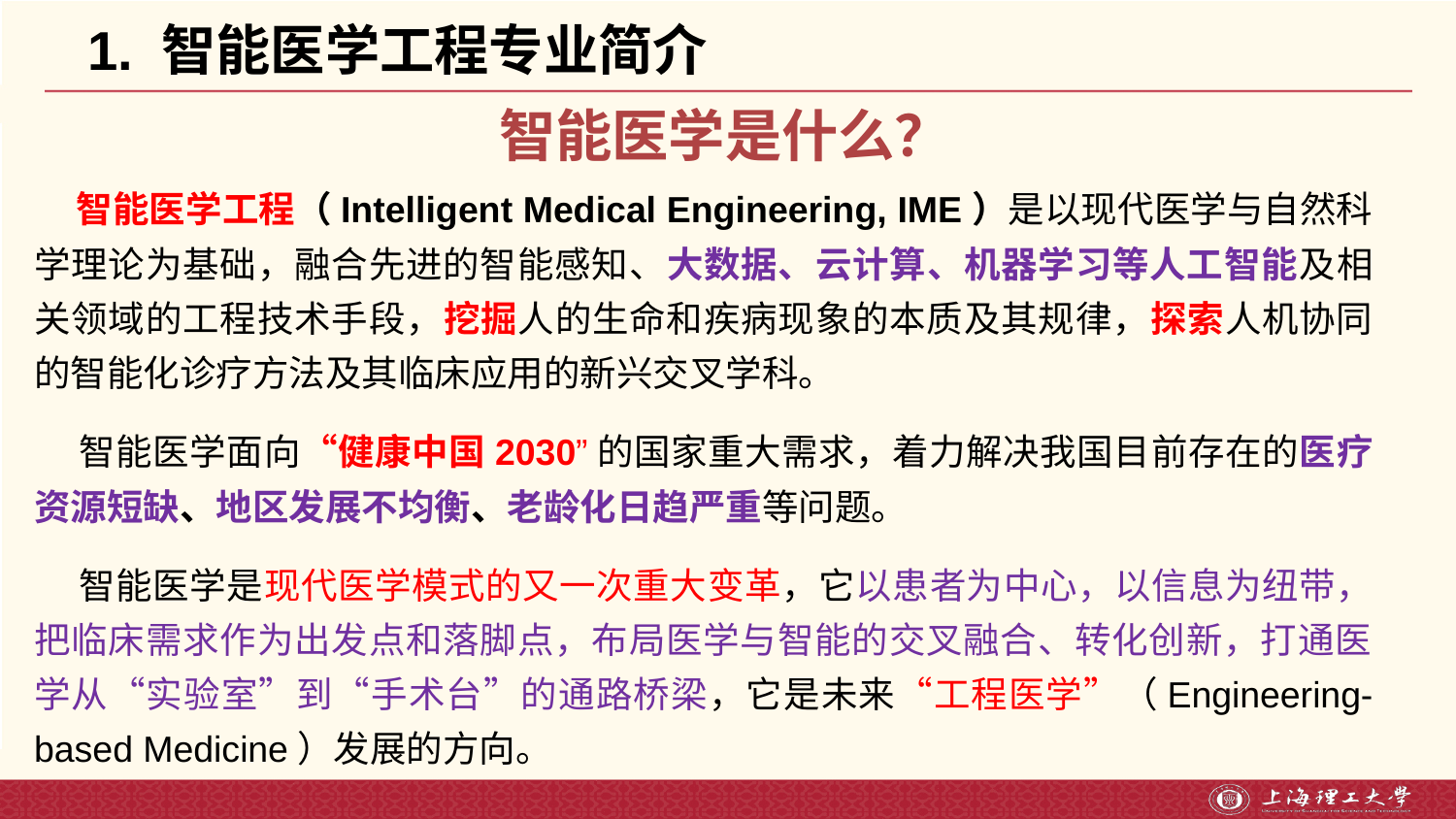

# 1. 智能医学工程专业简介
智能医学是什么？
    智能医学工程（Intelligent Medical Engineering, IME）是以现代医学与自然科学理论为基础，融合先进的智能感知、大数据、云计算、机器学习等人工智能及相关领域的工程技术手段，挖掘人的生命和疾病现象的本质及其规律，探索人机协同的智能化诊疗方法及其临床应用的新兴交叉学科。
    智能医学面向“健康中国2030”的国家重大需求，着力解决我国目前存在的医疗资源短缺、地区发展不均衡、老龄化日趋严重等问题。
    智能医学是现代医学模式的又一次重大变革，它以患者为中心，以信息为纽带，把临床需求作为出发点和落脚点，布局医学与智能的交叉融合、转化创新，打通医学从“实验室”到“手术台”的通路桥梁，它是未来“工程医学”（Engineering-based Medicine）发展的方向。